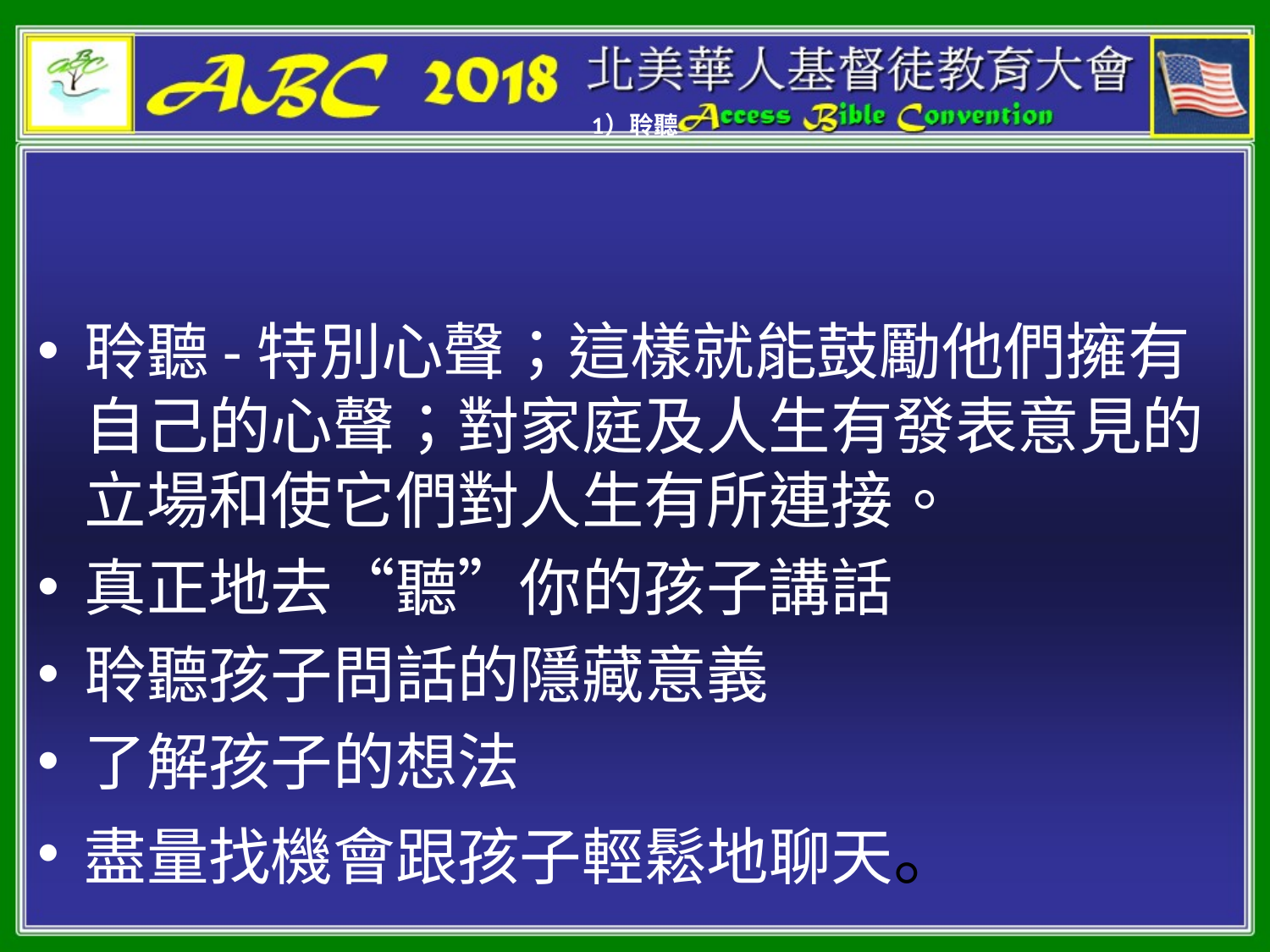

# 1）聆聽
聆聽-特別心聲；這樣就能鼓勵他們擁有自己的心聲；對家庭及人生有發表意見的立場和使它們對人生有所連接。
真正地去“聽”你的孩子講話
聆聽孩子問話的隱藏意義
了解孩子的想法
盡量找機會跟孩子輕鬆地聊天。